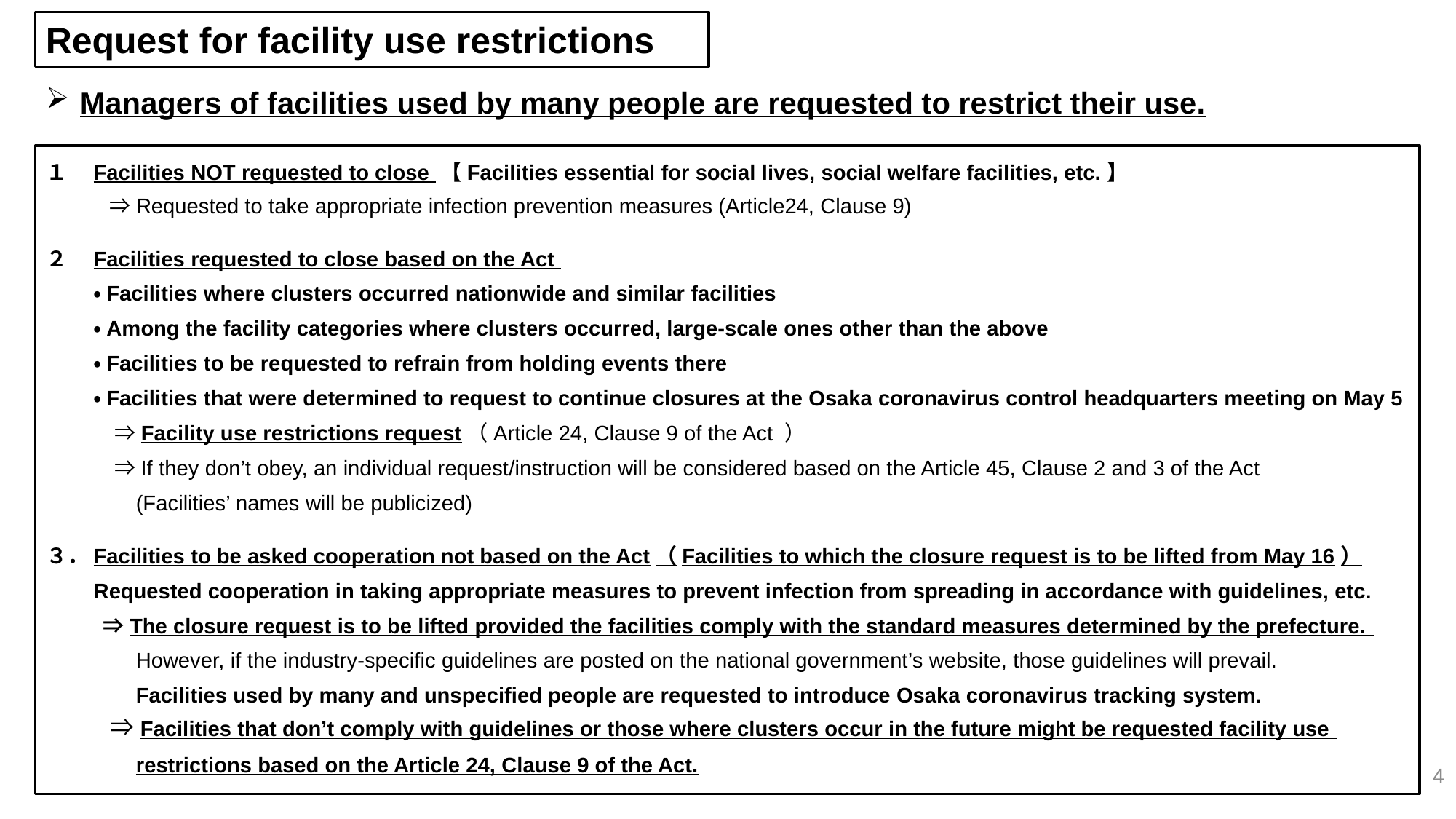

Request for facility use restrictions
Managers of facilities used by many people are requested to restrict their use.
１　Facilities NOT requested to close 【Facilities essential for social lives, social welfare facilities, etc.】
　　　⇒Requested to take appropriate infection prevention measures (Article24, Clause 9)

２　Facilities requested to close based on the Act
　　 ・Facilities where clusters occurred nationwide and similar facilities
　　 ・Among the facility categories where clusters occurred, large-scale ones other than the above
　　 ・Facilities to be requested to refrain from holding events there
　　 ・Facilities that were determined to request to continue closures at the Osaka coronavirus control headquarters meeting on May 5
　　 　⇒Facility use restrictions request（Article 24, Clause 9 of the Act ）
　　 　⇒If they don’t obey, an individual request/instruction will be considered based on the Article 45, Clause 2 and 3 of the Act
               (Facilities’ names will be publicized)

３．Facilities to be asked cooperation not based on the Act（Facilities to which the closure request is to be lifted from May 16）
　　Requested cooperation in taking appropriate measures to prevent infection from spreading in accordance with guidelines, etc.
　　   ⇒The closure request is to be lifted provided the facilities comply with the standard measures determined by the prefecture.
               However, if the industry-specific guidelines are posted on the national government’s website, those guidelines will prevail.
               Facilities used by many and unspecified people are requested to introduce Osaka coronavirus tracking system.
 　　⇒Facilities that don’t comply with guidelines or those where clusters occur in the future might be requested facility use
               restrictions based on the Article 24, Clause 9 of the Act.
4